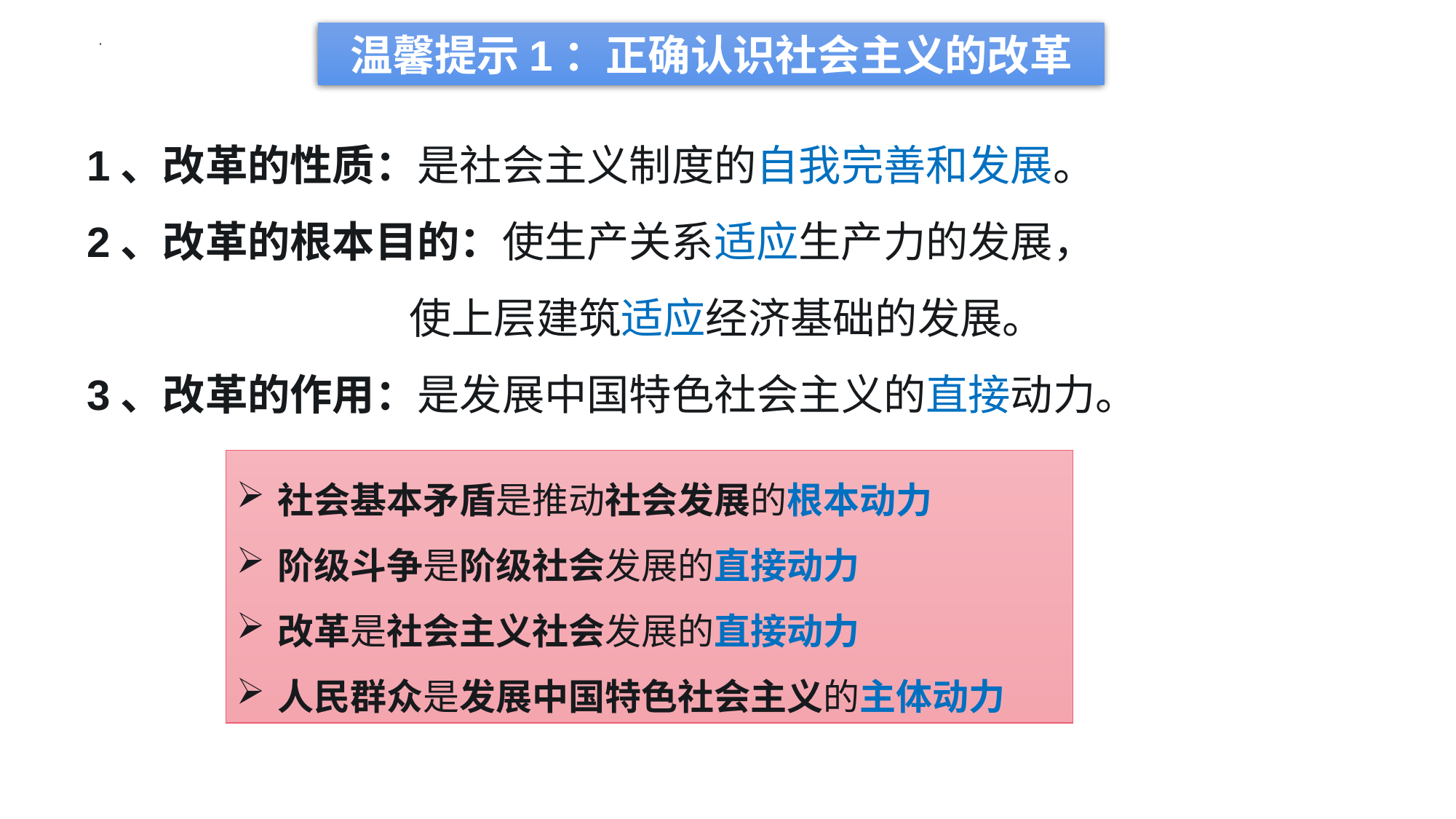

温馨提示1：正确认识社会主义的改革
1、改革的性质：是社会主义制度的自我完善和发展。
2、改革的根本目的：使生产关系适应生产力的发展，
                                 使上层建筑适应经济基础的发展。
3、改革的作用：是发展中国特色社会主义的直接动力。
社会基本矛盾是推动社会发展的根本动力
阶级斗争是阶级社会发展的直接动力
改革是社会主义社会发展的直接动力
人民群众是发展中国特色社会主义的主体动力